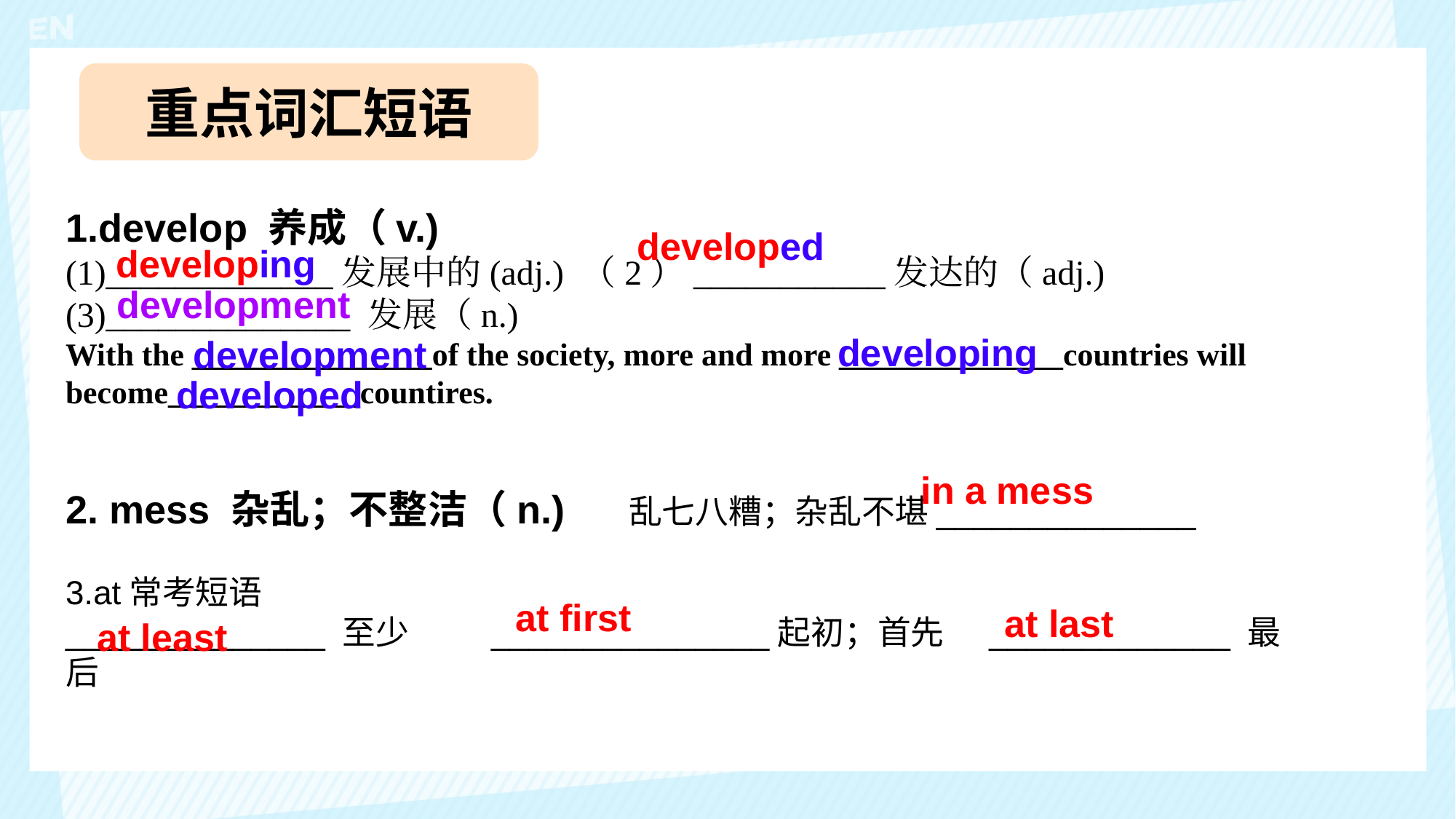

重点词汇短语
1.develop 养成（v.)
(1)_____________发展中的(adj.) （2）___________发达的（adj.)
(3)______________ 发展（n.)
With the _______________of the society, more and more ______________countries will become____________countires.
developed
developing
development
developing
development
developed
in a mess
2. mess 杂乱；不整洁（n.)     乱七八糟；杂乱不堪______________

3.at常考短语
______________ 至少        _______________起初；首先    _____________ 最后
at first
at last
at least